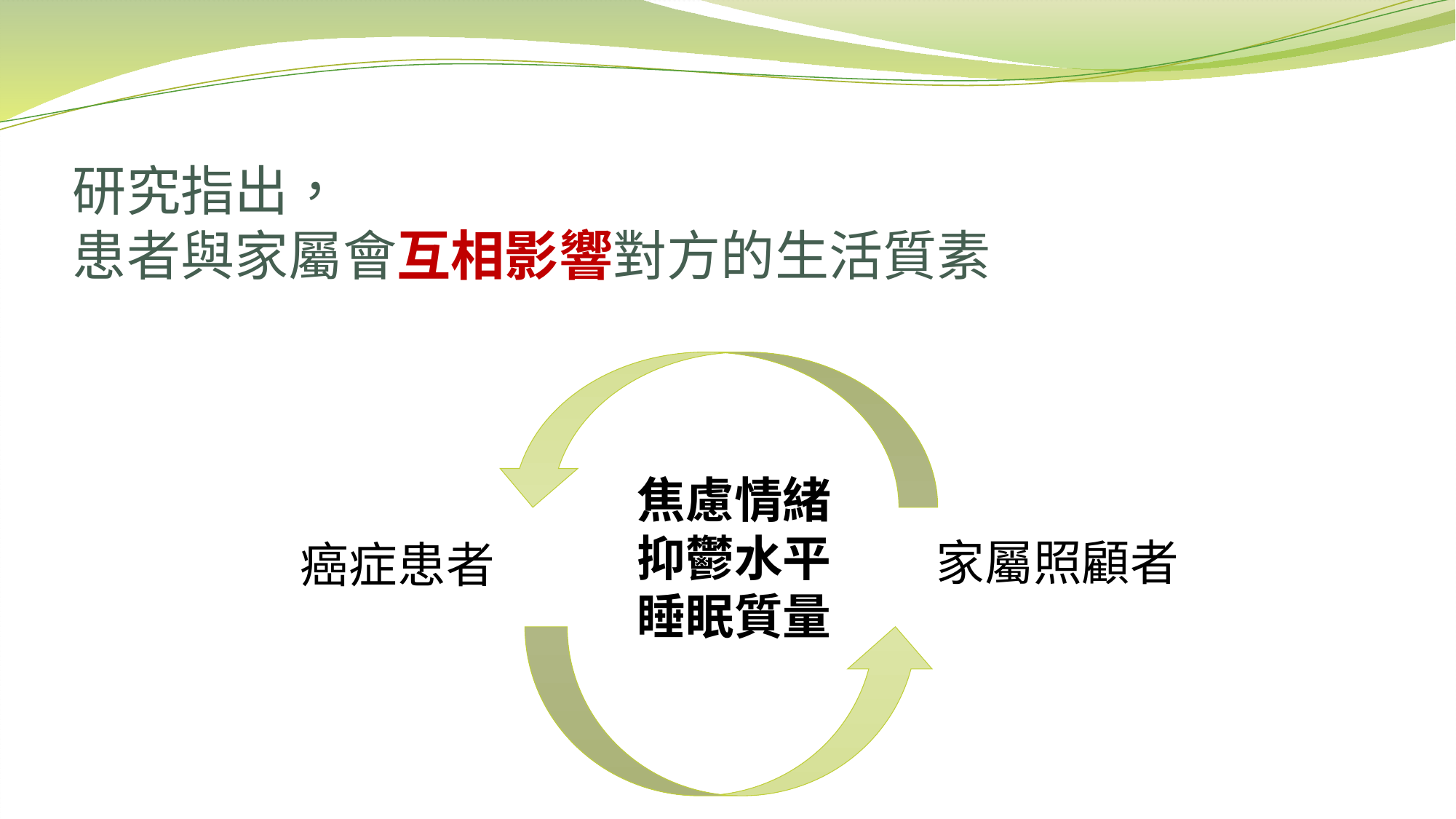

# 研究指出， 患者與家屬會互相影響對方的生活質素

焦慮情緒
抑鬱水平
睡眠質量
家屬照顧者
癌症患者